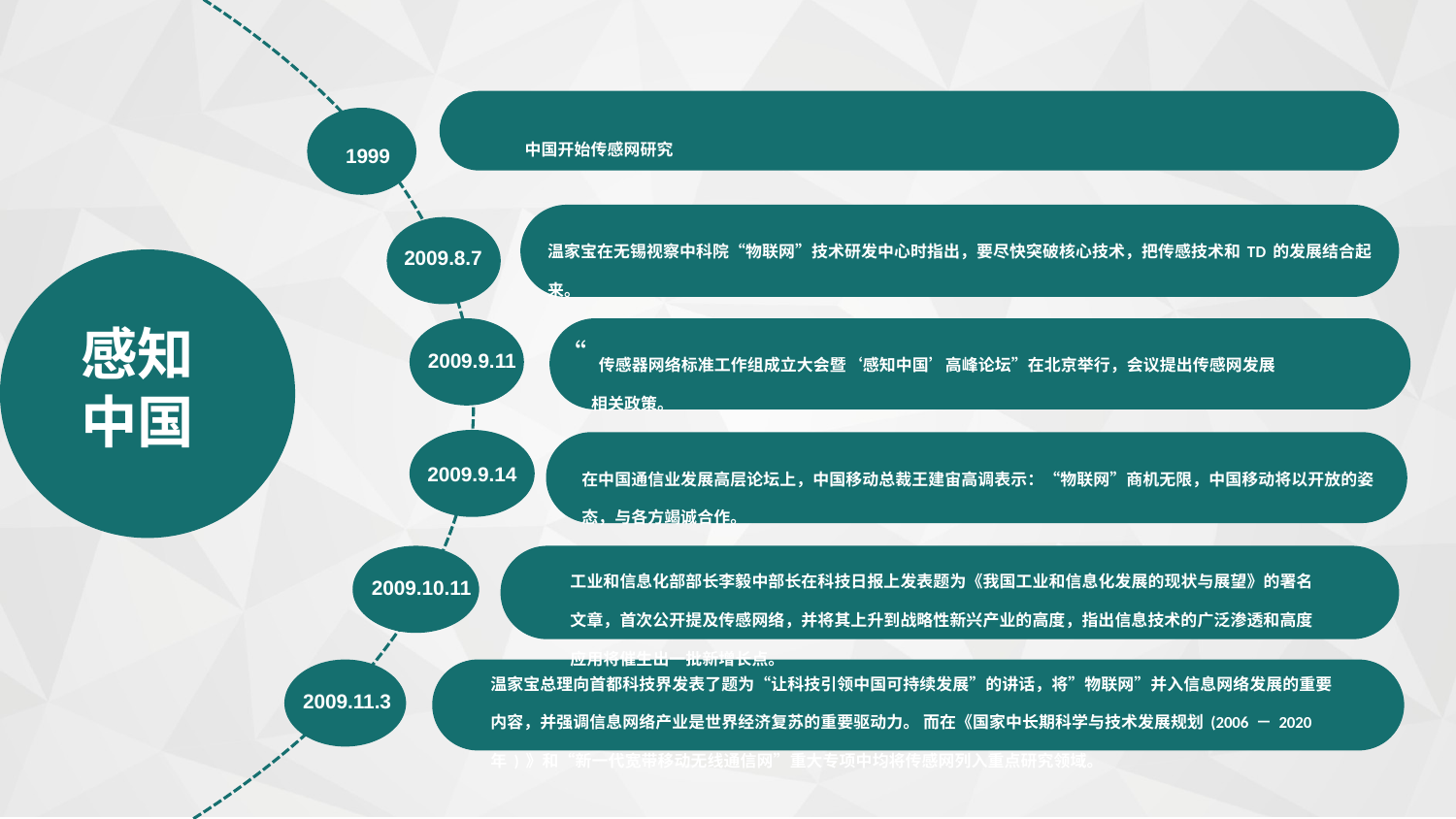

中国开始传感网研究
1999

温家宝在无锡视察中科院“物联网”技术研发中心时指出，要尽快突破核心技术，把传感技术和TD的发展结合起来。

感知中国
2009.8.7

“传感器网络标准工作组成立大会暨‘感知中国’高峰论坛”在北京举行，会议提出传感网发展
       相关政策。
2009.9.11

在中国通信业发展高层论坛上，中国移动总裁王建宙高调表示：“物联网”商机无限，中国移动将以开放的姿态，与各方竭诚合作。
2009.9.14

工业和信息化部部长李毅中部长在科技日报上发表题为《我国工业和信息化发展的现状与展望》的署名文章，首次公开提及传感网络，并将其上升到战略性新兴产业的高度，指出信息技术的广泛渗透和高度应用将催生出一批新增长点。
2009.10.11
温家宝总理向首都科技界发表了题为“让科技引领中国可持续发展”的讲话，将”物联网”并入信息网络发展的重要内容，并强调信息网络产业是世界经济复苏的重要驱动力。 而在《国家中长期科学与技术发展规划(2006－2020 年)》和“新一代宽带移动无线通信网”重大专项中均将传感网列入重点研究领域。

2009.11.3